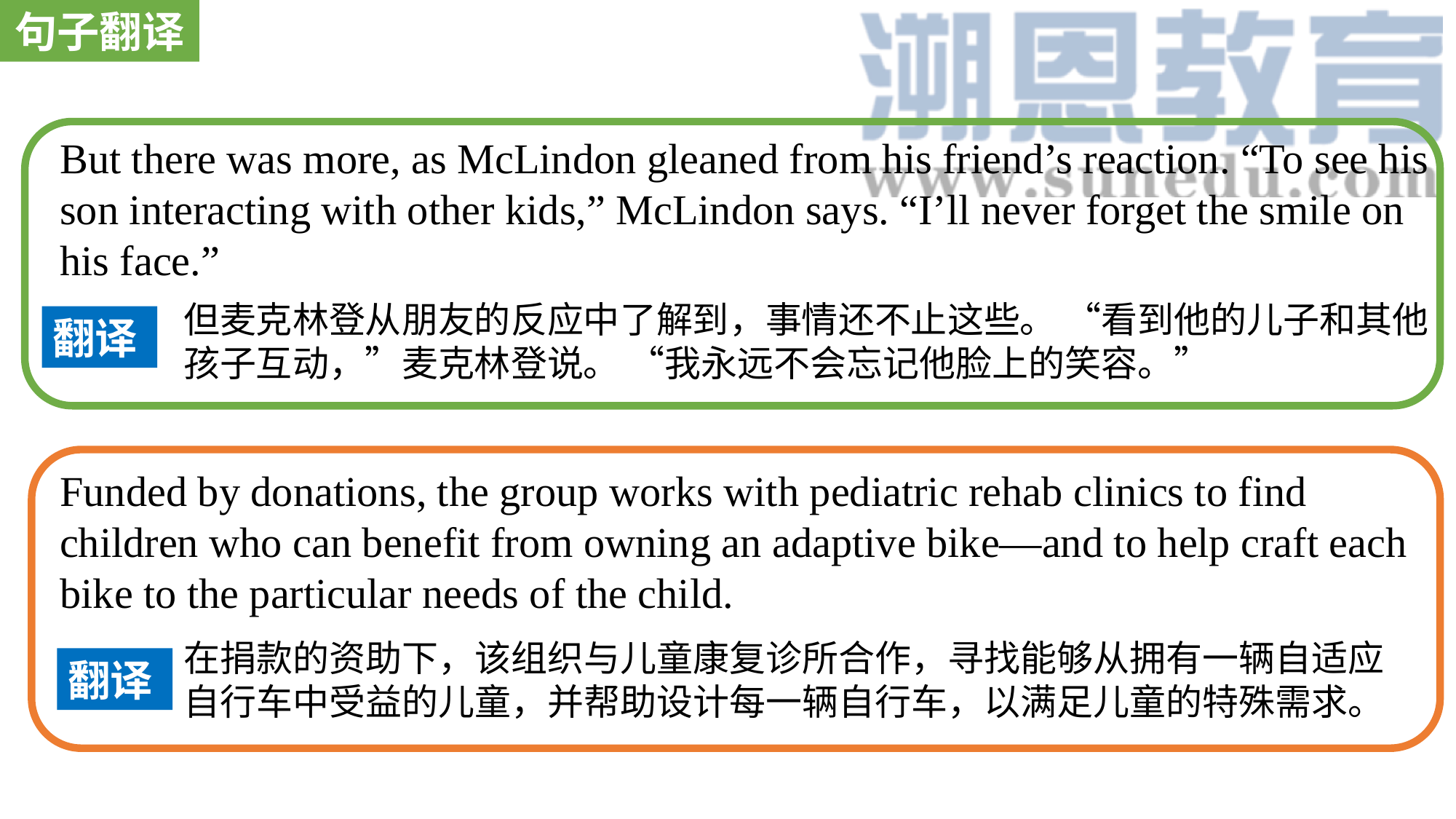

句子翻译

But there was more, as McLindon gleaned from his friend’s reaction. “To see his son interacting with other kids,” McLindon says. “I’ll never forget the smile on his face.”
但麦克林登从朋友的反应中了解到，事情还不止这些。 “看到他的儿子和其他孩子互动，”麦克林登说。 “我永远不会忘记他脸上的笑容。”
翻译

Funded by donations, the group works with pediatric rehab clinics to find children who can benefit from owning an adaptive bike—and to help craft each bike to the particular needs of the child.
在捐款的资助下，该组织与儿童康复诊所合作，寻找能够从拥有一辆自适应自行车中受益的儿童，并帮助设计每一辆自行车，以满足儿童的特殊需求。
翻译